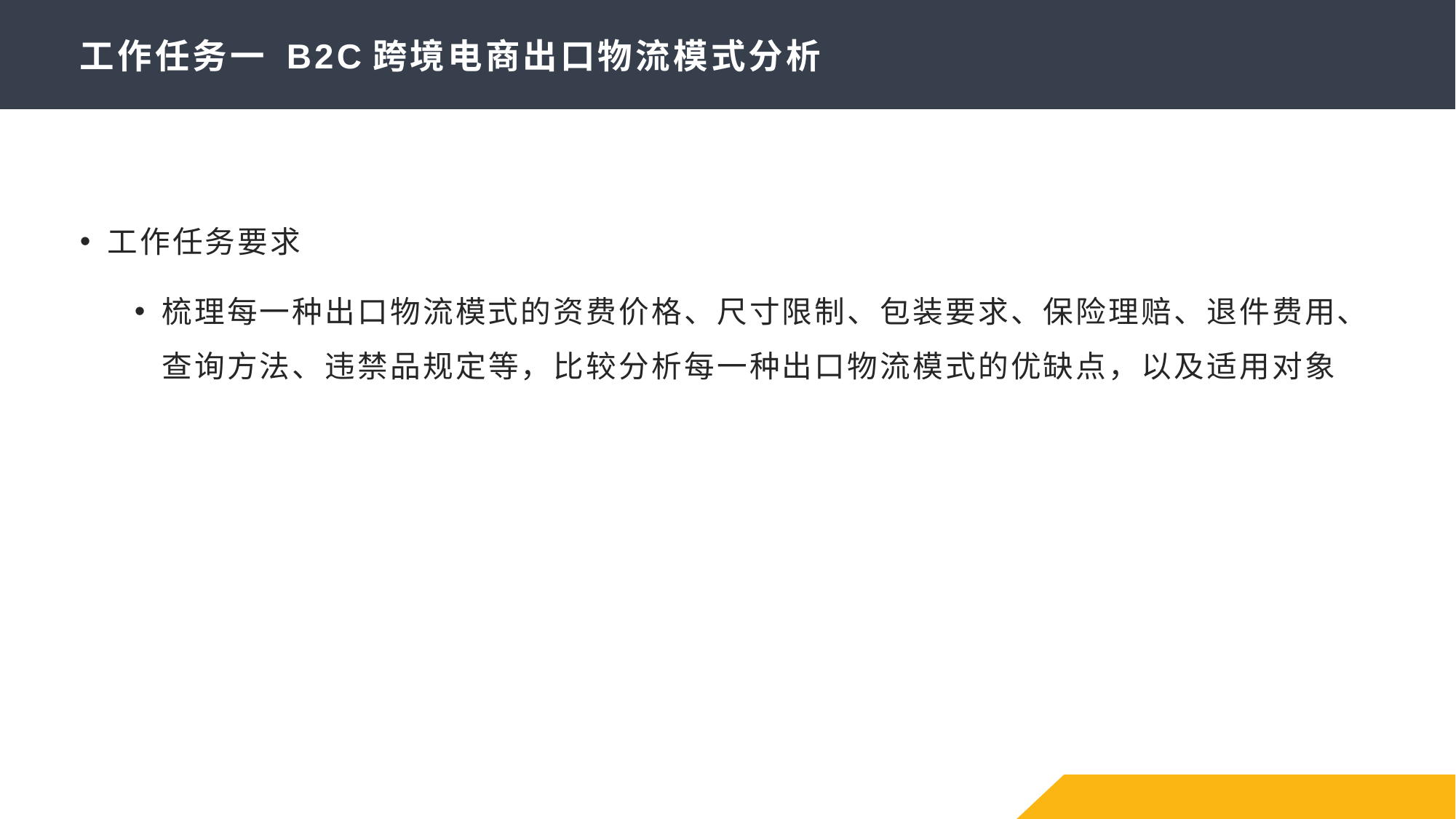

# 工作任务一 B2C跨境电商出口物流模式分析
工作任务要求
梳理每一种出口物流模式的资费价格、尺寸限制、包装要求、保险理赔、退件费用、查询方法、违禁品规定等，比较分析每一种出口物流模式的优缺点，以及适用对象